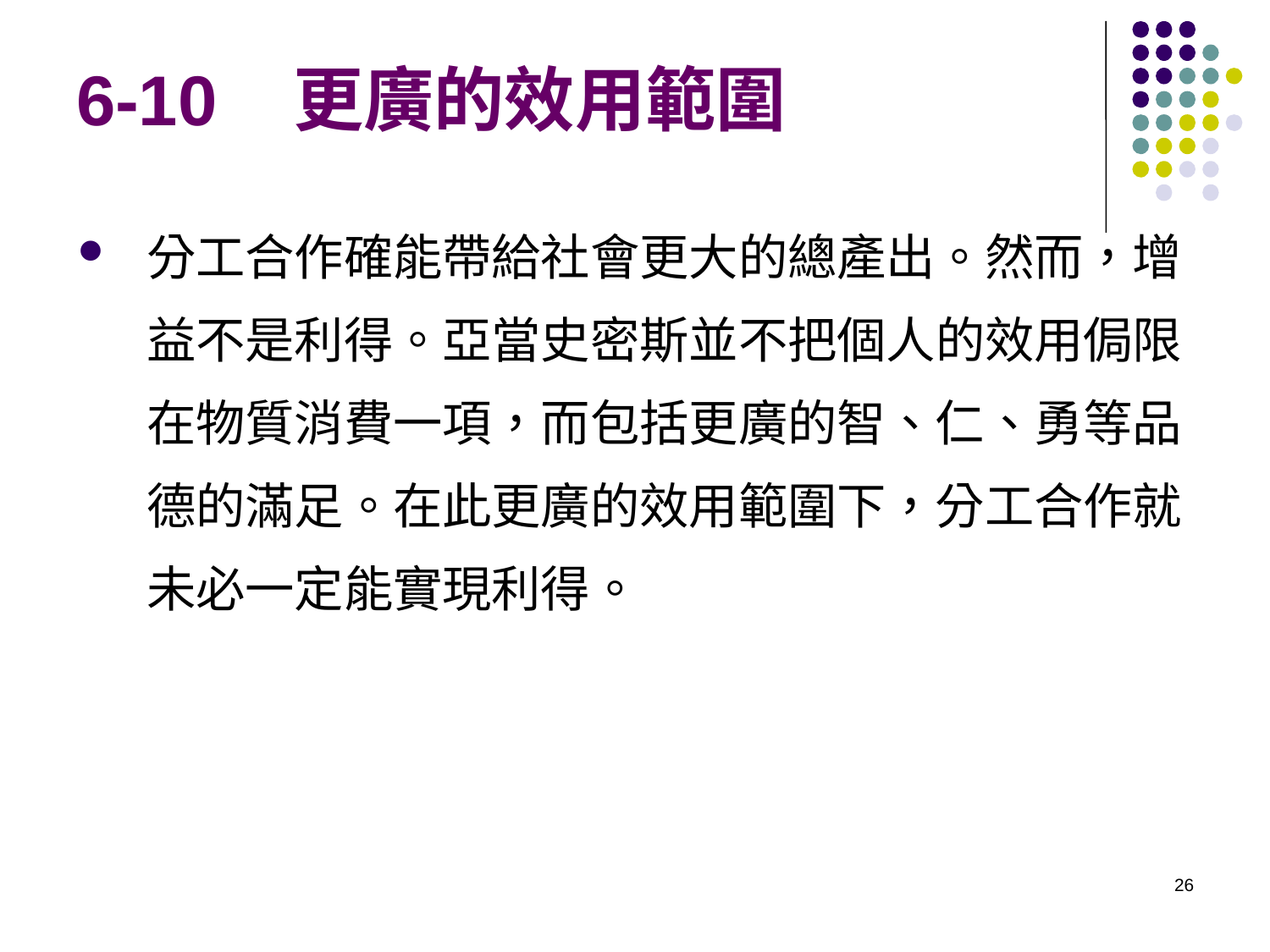

# 6-10   更廣的效用範圍
分工合作確能帶給社會更大的總產出。然而，增益不是利得。亞當史密斯並不把個人的效用侷限在物質消費一項，而包括更廣的智、仁、勇等品德的滿足。在此更廣的效用範圍下，分工合作就未必一定能實現利得。

26